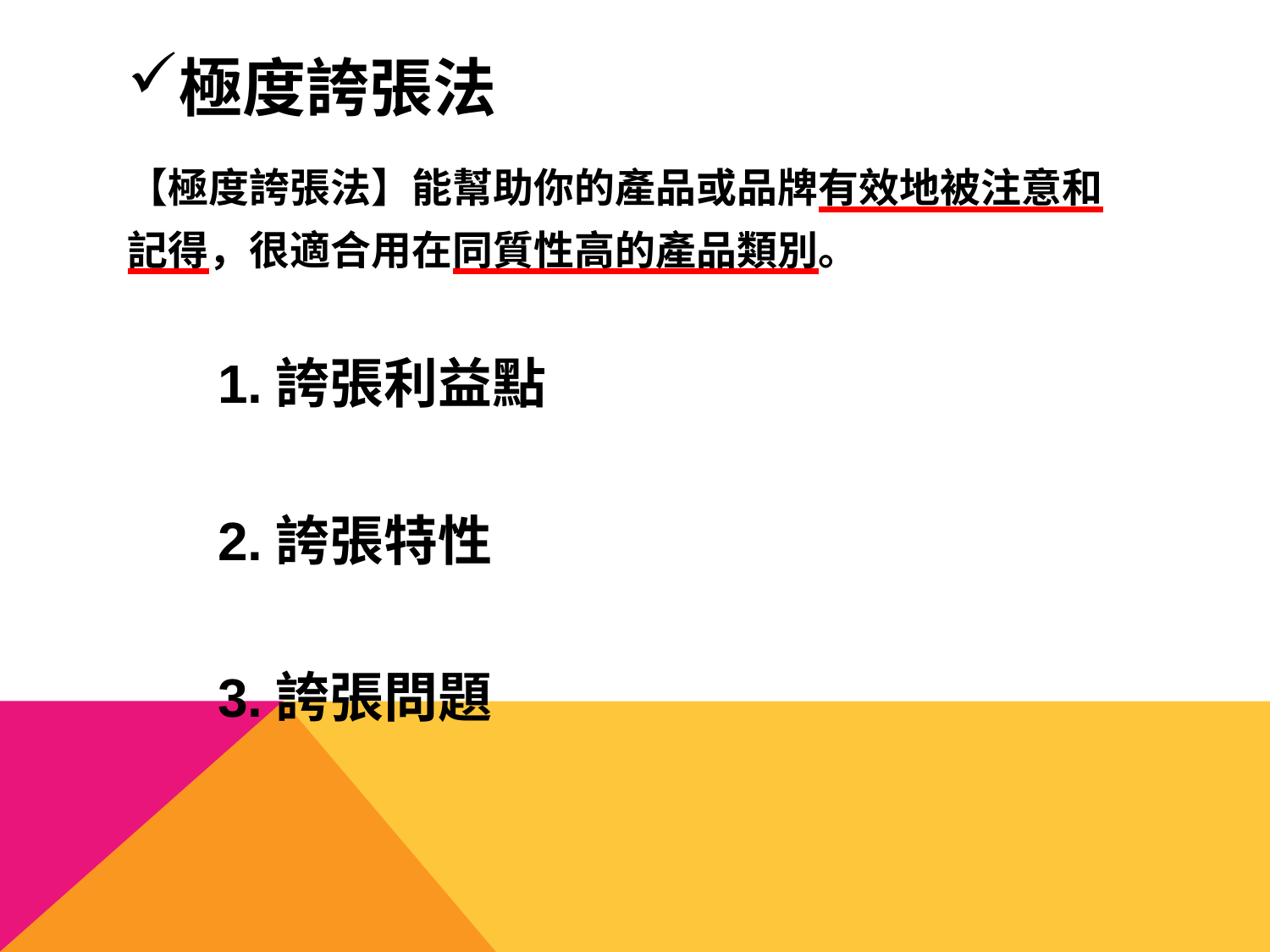

# 極度誇張法
【極度誇張法】能幫助你的產品或品牌有效地被注意和
記得，很適合用在同質性高的產品類別。

      1.誇張利益點

      2.誇張特性

      3.誇張問題